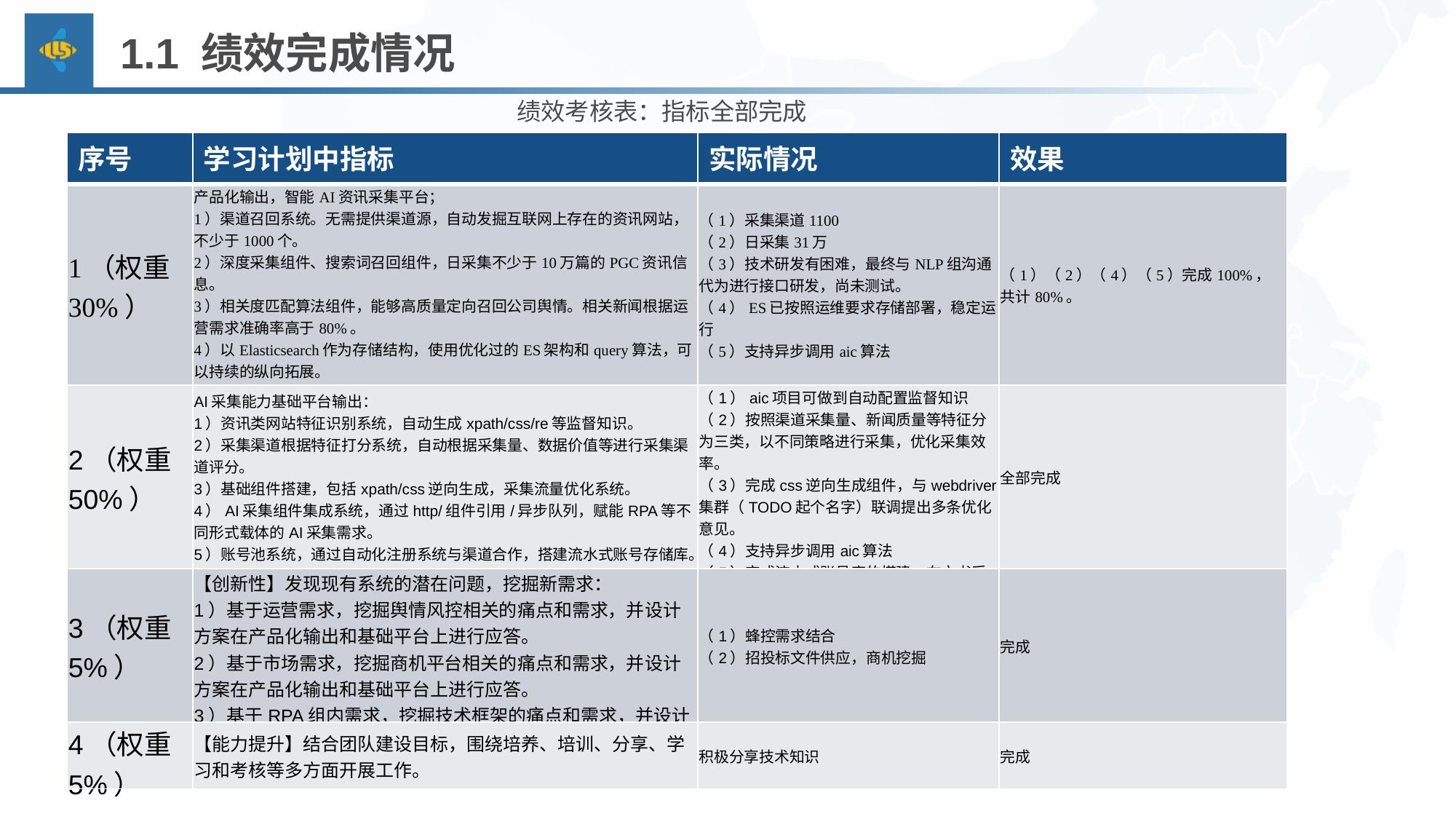

# 1.1 绩效完成情况
绩效考核表：指标全部完成
| 序号 | 学习计划中指标 | 实际情况 | 效果 |
| --- | --- | --- | --- |
| 1（权重30%） | 产品化输出，智能AI资讯采集平台； 1）渠道召回系统。无需提供渠道源，自动发掘互联网上存在的资讯网站，不少于1000个。 2）深度采集组件、搜索词召回组件，日采集不少于10万篇的PGC资讯信息。 3）相关度匹配算法组件，能够高质量定向召回公司舆情。相关新闻根据运营需求准确率高于80%。 4）以Elasticsearch作为存储结构，使用优化过的ES架构和query算法，可以持续的纵向拓展。 5）以mq或http等合适结构对接现有系统，产生复用化模块供多业务线调用。 | （1）采集渠道1100 （2）日采集31万 （3）技术研发有困难，最终与NLP组沟通代为进行接口研发，尚未测试。 （4）ES已按照运维要求存储部署，稳定运行 （5）支持异步调用aic算法 | （1）（2）（4）（5）完成100%，共计80%。 |
| 2（权重50%） | AI采集能力基础平台输出： 1）资讯类网站特征识别系统，自动生成xpath/css/re等监督知识。 2）采集渠道根据特征打分系统，自动根据采集量、数据价值等进行采集渠道评分。 3）基础组件搭建，包括xpath/css逆向生成，采集流量优化系统。 4）AI采集组件集成系统，通过http/组件引用/异步队列，赋能RPA等不同形式载体的AI采集需求。 5）账号池系统，通过自动化注册系统与渠道合作，搭建流水式账号存储库。 | （1）aic项目可做到自动配置监督知识 （2）按照渠道采集量、新闻质量等特征分为三类，以不同策略进行采集，优化采集效率。 （3）完成css逆向生成组件，与webdriver集群（TODO起个名字）联调提出多条优化意见。 （4）支持异步调用aic算法 （5）完成流水式账号库的搭建，在文书采集和百度接口采集上已有应用 | 全部完成 |
| 3（权重5%） | 【创新性】发现现有系统的潜在问题，挖掘新需求： 1）基于运营需求，挖掘舆情风控相关的痛点和需求，并设计方案在产品化输出和基础平台上进行应答。 2）基于市场需求，挖掘商机平台相关的痛点和需求，并设计方案在产品化输出和基础平台上进行应答。 3）基于RPA组内需求，挖掘技术框架的痛点和需求，并设计解决方案帮助同事解决。 | （1）蜂控需求结合 （2）招投标文件供应，商机挖掘 | 完成 |
| 4（权重5%） | 【能力提升】结合团队建设目标，围绕培养、培训、分享、学习和考核等多方面开展工作。 | 积极分享技术知识 | 完成 |